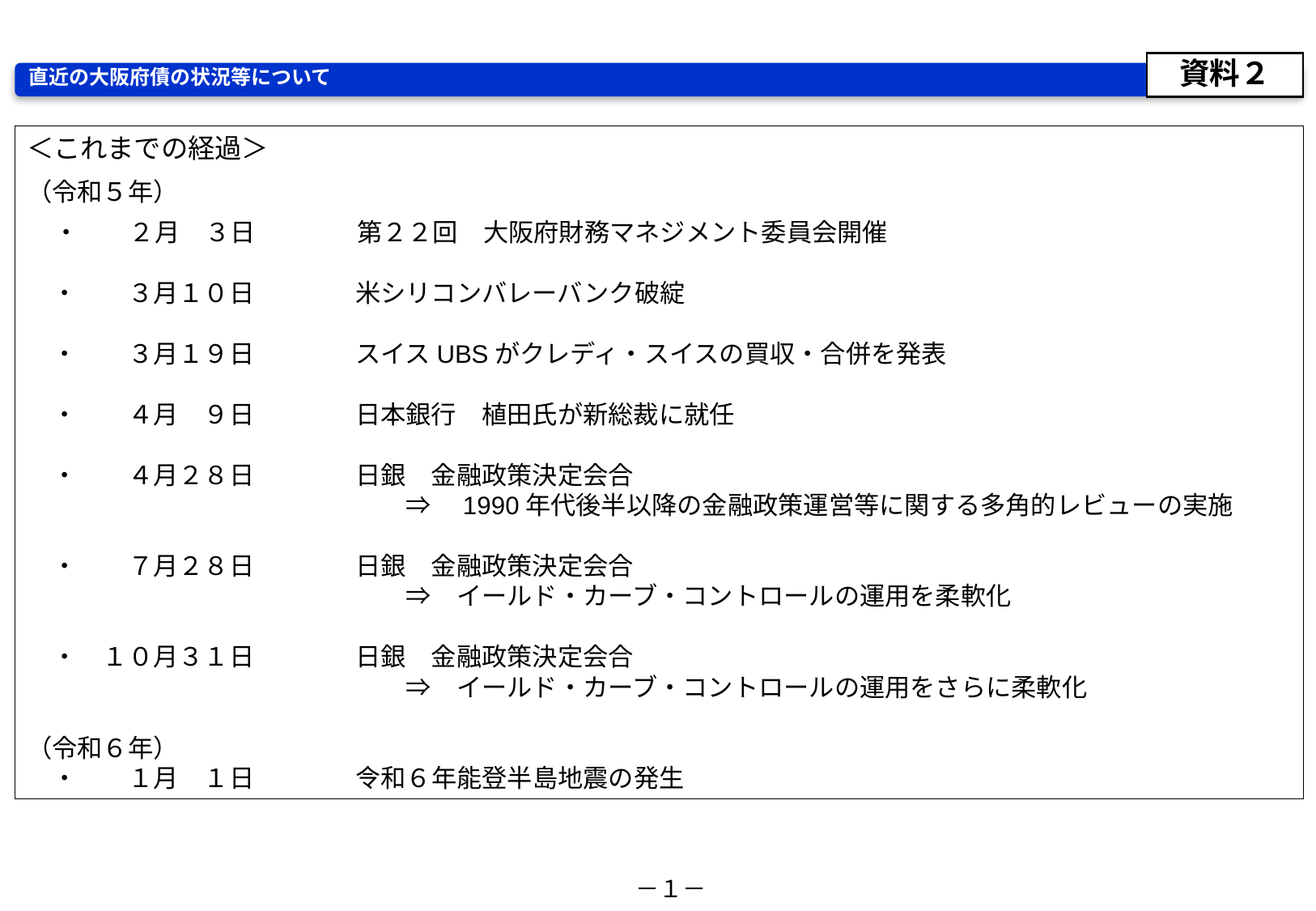

資料２
直近の大阪府債の状況等について
＜これまでの経過＞

（令和５年）

　・　　２月　３日　　　　第２２回　大阪府財務マネジメント委員会開催

　・　　３月１０日　　　　米シリコンバレーバンク破綻

　・　　３月１９日　　　　スイスUBSがクレディ・スイスの買収・合併を発表

　・　　４月　９日　　　　日本銀行　植田氏が新総裁に就任

　・　　４月２８日　　　　日銀　金融政策決定会合
　　　　　　　　　　　　　　　⇒　1990年代後半以降の金融政策運営等に関する多角的レビューの実施

　・　　７月２８日　　　　日銀　金融政策決定会合
　　　　　　　　　　　　　　　⇒　イールド・カーブ・コントロールの運用を柔軟化

　・　１０月３１日　　　　日銀　金融政策決定会合
　　　　　　　　　　　　　　　⇒　イールド・カーブ・コントロールの運用をさらに柔軟化

（令和６年）
　・　　１月　１日　　　　令和６年能登半島地震の発生
－１－